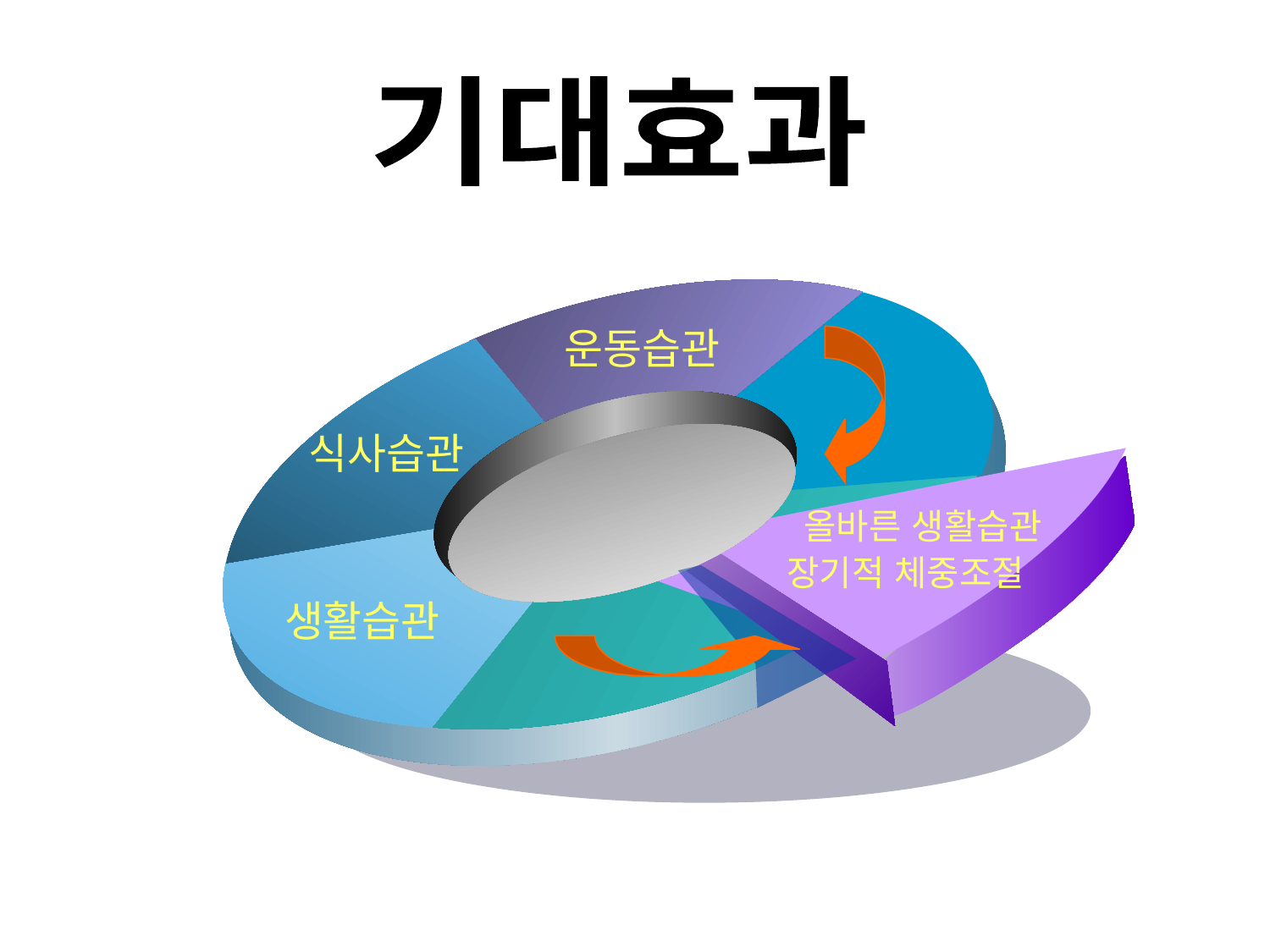

기대효과

운동습관

식사습관

올바른 생활습관

장기적 체중조절

생활습관